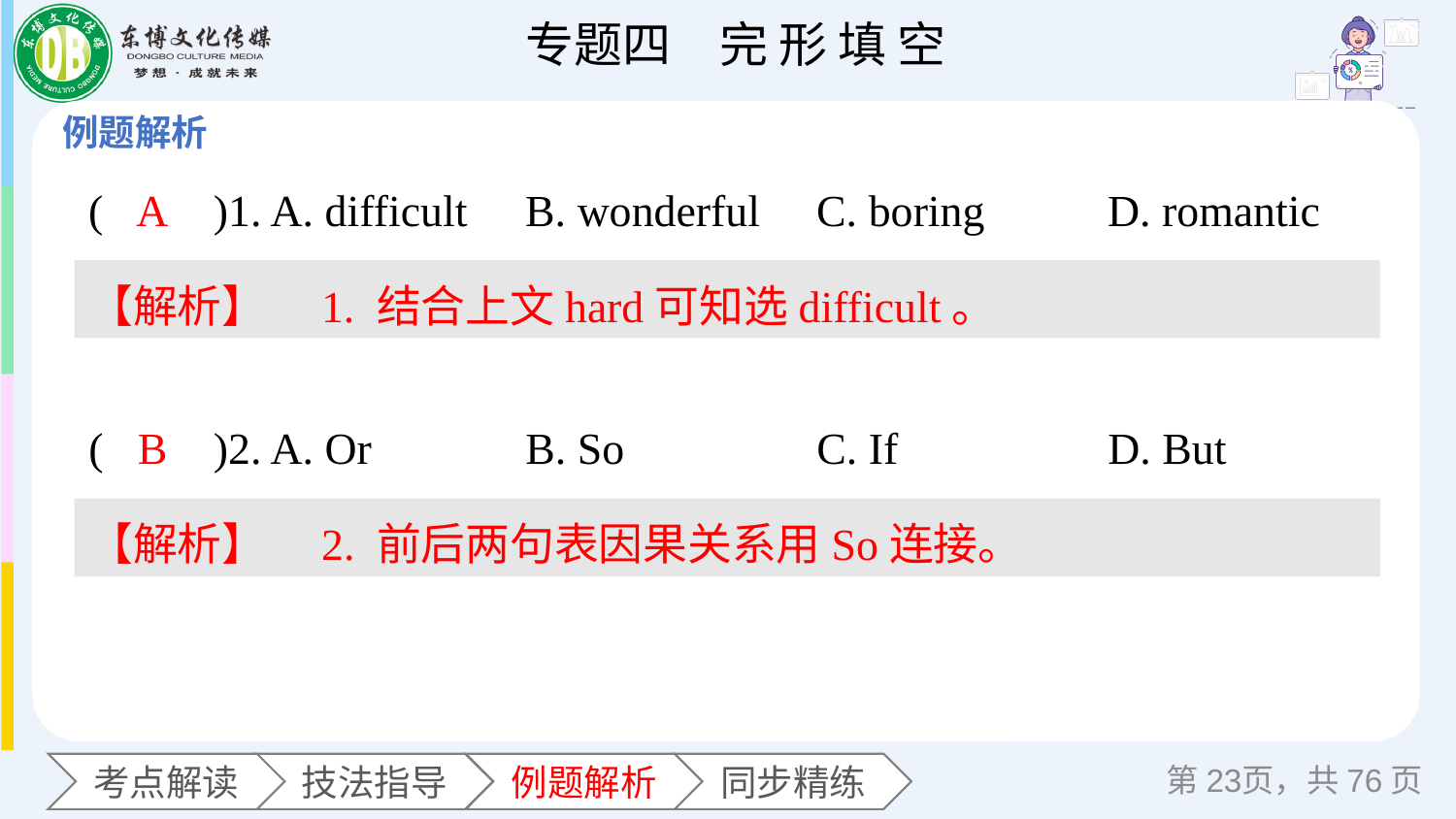

(　　)1. A. difficult    	B. wonderful    	C. boring    	D. romantic
A
【解析】　1. 结合上文hard可知选difficult。
(　　)2. A. Or    	B. So    		C. If    		D. But
B
【解析】　2. 前后两句表因果关系用So连接。
第23页，共76页